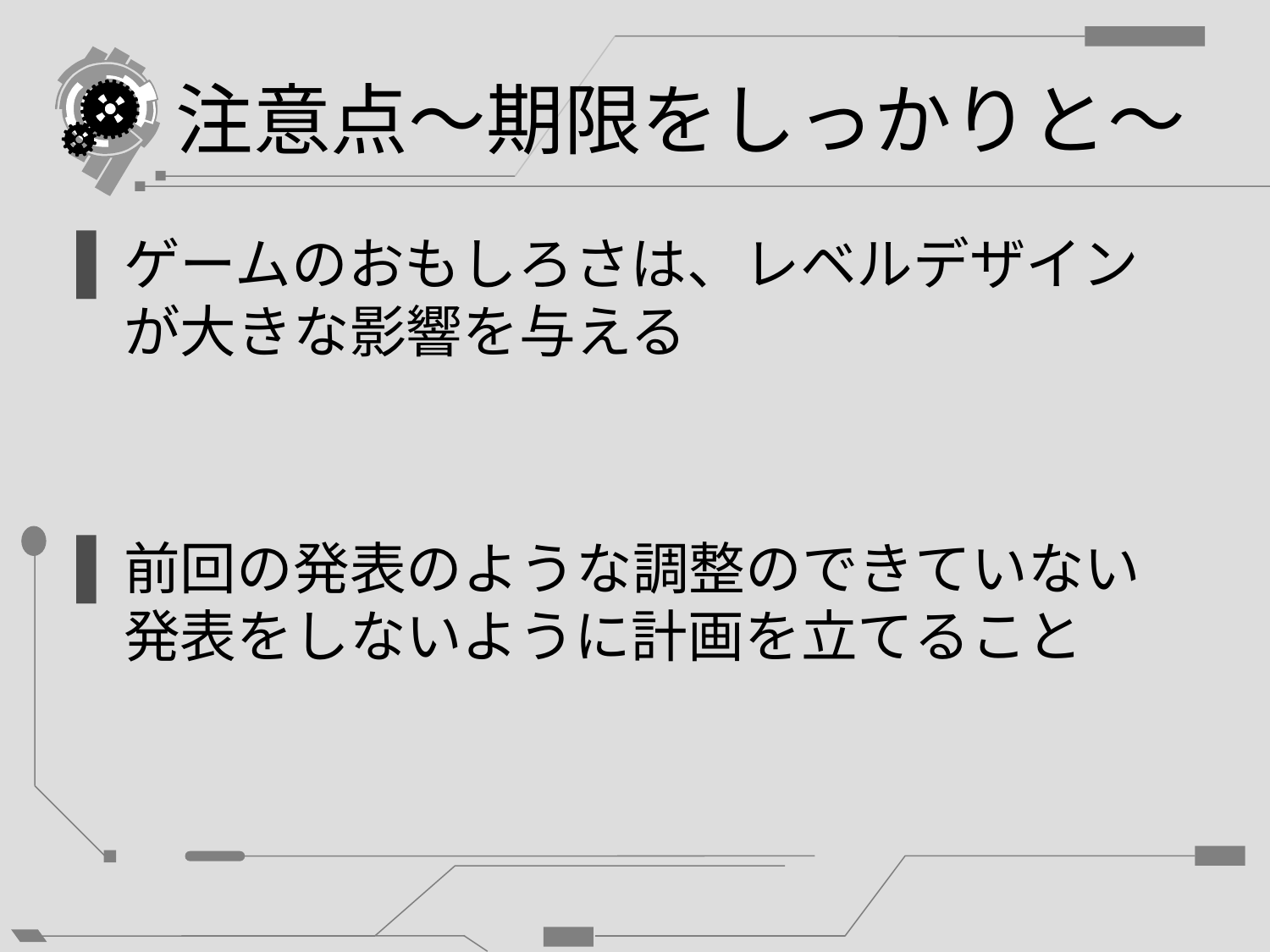

# 注意点～期限をしっかりと～

ゲームのおもしろさは、レベルデザインが大きな影響を与える

前回の発表のような調整のできていない発表をしないように計画を立てること